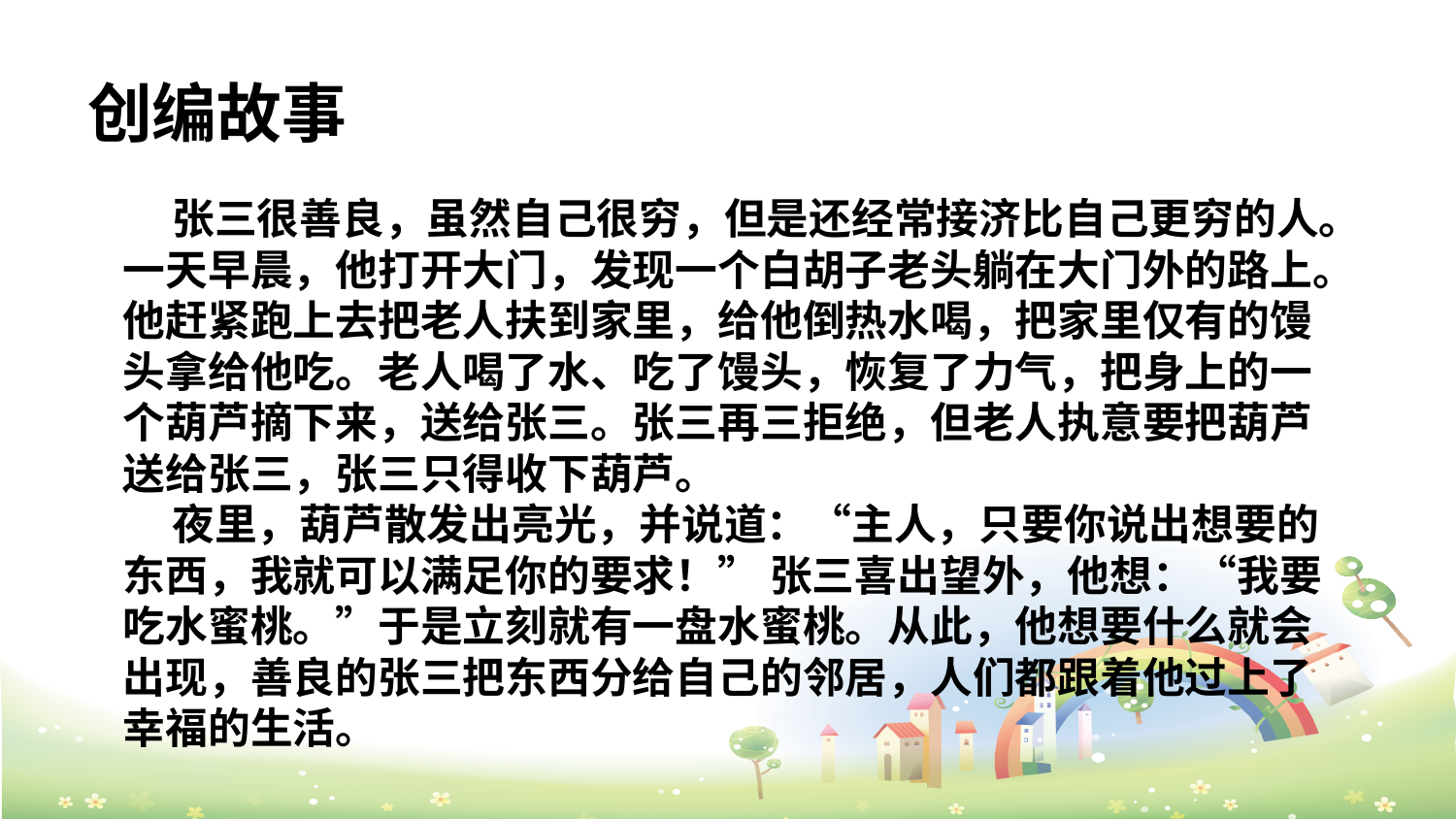

创编故事
    张三很善良，虽然自己很穷，但是还经常接济比自己更穷的人。一天早晨，他打开大门，发现一个白胡子老头躺在大门外的路上。他赶紧跑上去把老人扶到家里，给他倒热水喝，把家里仅有的馒头拿给他吃。老人喝了水、吃了馒头，恢复了力气，把身上的一个葫芦摘下来，送给张三。张三再三拒绝，但老人执意要把葫芦送给张三，张三只得收下葫芦。
    夜里，葫芦散发出亮光，并说道：“主人，只要你说出想要的东西，我就可以满足你的要求！” 张三喜出望外，他想：“我要吃水蜜桃。”于是立刻就有一盘水蜜桃。从此，他想要什么就会出现，善良的张三把东西分给自己的邻居，人们都跟着他过上了幸福的生活。